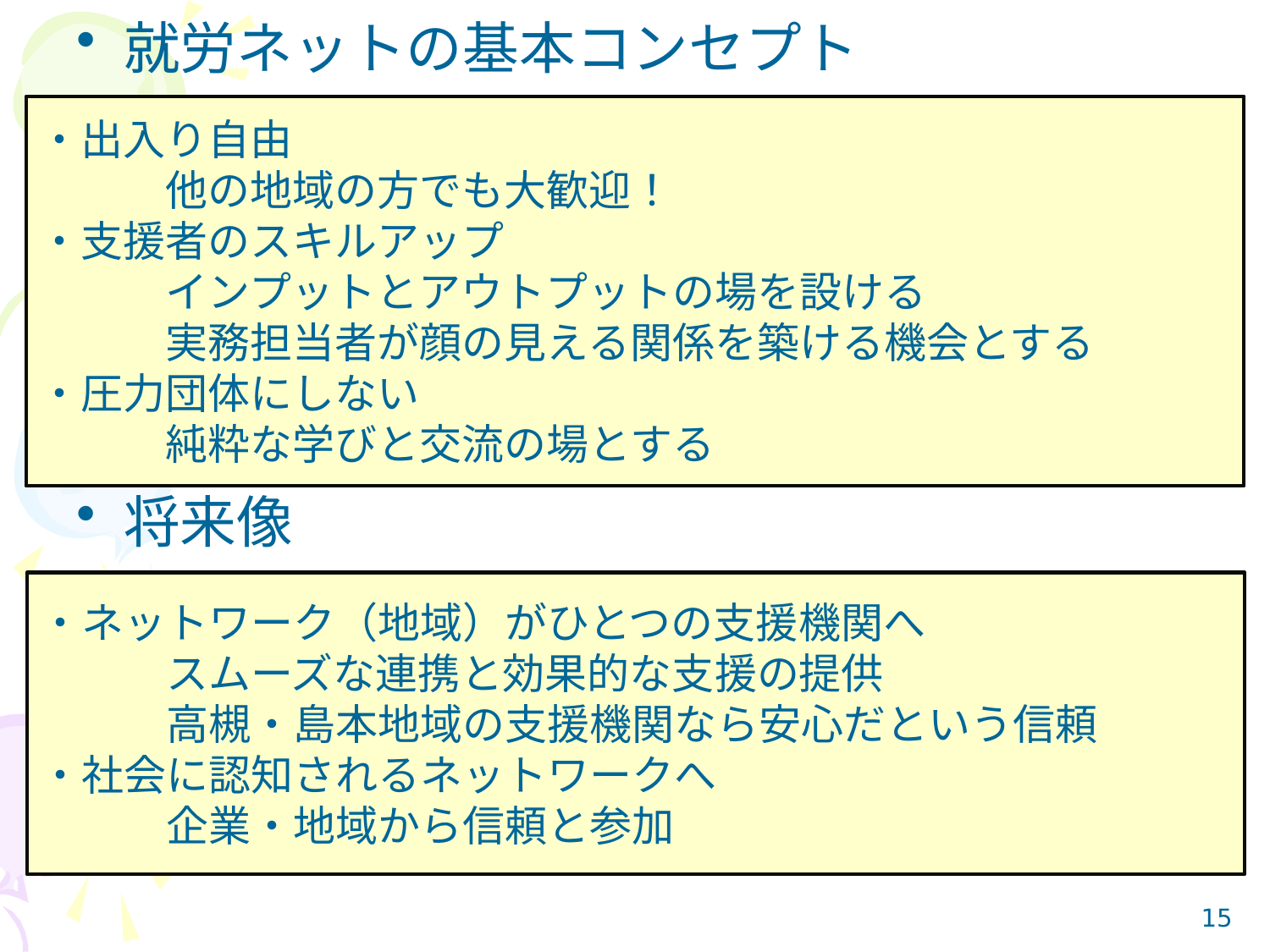

就労ネットの基本コンセプト

将来像
・出入り自由
　　　他の地域の方でも大歓迎！
・支援者のスキルアップ
　　　インプットとアウトプットの場を設ける
　　　実務担当者が顔の見える関係を築ける機会とする
・圧力団体にしない
　　　純粋な学びと交流の場とする
・ネットワーク（地域）がひとつの支援機関へ
　　　スムーズな連携と効果的な支援の提供
　　　高槻・島本地域の支援機関なら安心だという信頼
・社会に認知されるネットワークへ
　　　企業・地域から信頼と参加
15